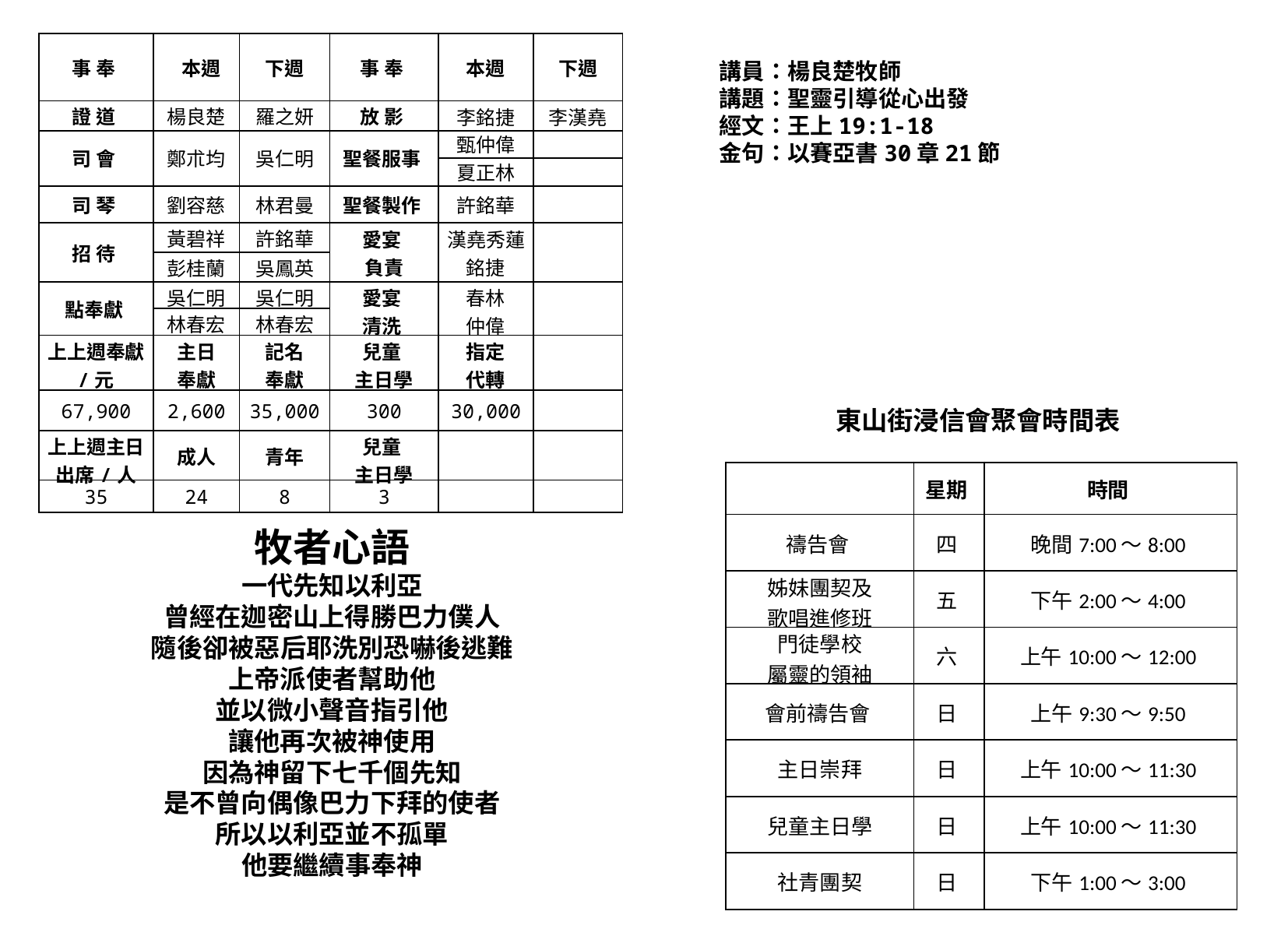

| 事 奉 | 本週 | 下週 | 事 奉 | 本週 | 下週 |
| --- | --- | --- | --- | --- | --- |
| 證 道 | 楊良楚 | 羅之妍 | 放 影 | 李銘捷 | 李漢堯 |
| 司 會 | 鄭朮均 | 吳仁明 | 聖餐服事 | 甄仲偉 |  |
|  |  |  |  | 夏正林 |  |
| 司 琴 | 劉容慈 | 林君曼 | 聖餐製作 | 許銘華 |  |
| 招 待 | 黃碧祥 | 許銘華 | 愛宴 負責 | 漢堯秀蓮 銘捷 |  |
|  | 彭桂蘭 | 吳鳳英 |  |  |  |
| 點奉獻 | 吳仁明 | 吳仁明 | 愛宴 清洗 | 春林 仲偉 |  |
|  | 林春宏 | 林春宏 |  |  |  |
| 上上週奉獻 /元 | 主日 奉獻 | 記名 奉獻 | 兒童 主日學 | 指定 代轉 |  |
| 67,900 | 2,600 | 35,000 | 300 | 30,000 |  |
| 上上週主日 出席/人 | 成人 | 青年 | 兒童 主日學 |  |  |
| 35 | 24 | 8 | 3 |  |  |

講員：楊良楚牧師
講題：聖靈引導從心出發
經文：王上19:1-18
金句：以賽亞書30章21節

東山街浸信會聚會時間表
|  | 星期 | 時間 |
| --- | --- | --- |
| 禱告會 | 四 | 晚間7:00～8:00 |
| 姊妹團契及 歌唱進修班 | 五 | 下午2:00～4:00 |
| 門徒學校 屬靈的領袖 | 六 | 上午10:00～12:00 |
| 會前禱告會 | 日 | 上午9:30～9:50 |
| 主日崇拜 | 日 | 上午10:00～11:30 |
| 兒童主日學 | 日 | 上午10:00～11:30 |
| 社青團契 | 日 | 下午1:00～3:00 |
牧者心語
一代先知以利亞
曾經在迦密山上得勝巴力僕人
隨後卻被惡后耶洗別恐嚇後逃難
上帝派使者幫助他
並以微小聲音指引他
讓他再次被神使用
因為神留下七千個先知
是不曾向偶像巴力下拜的使者
所以以利亞並不孤單
他要繼續事奉神